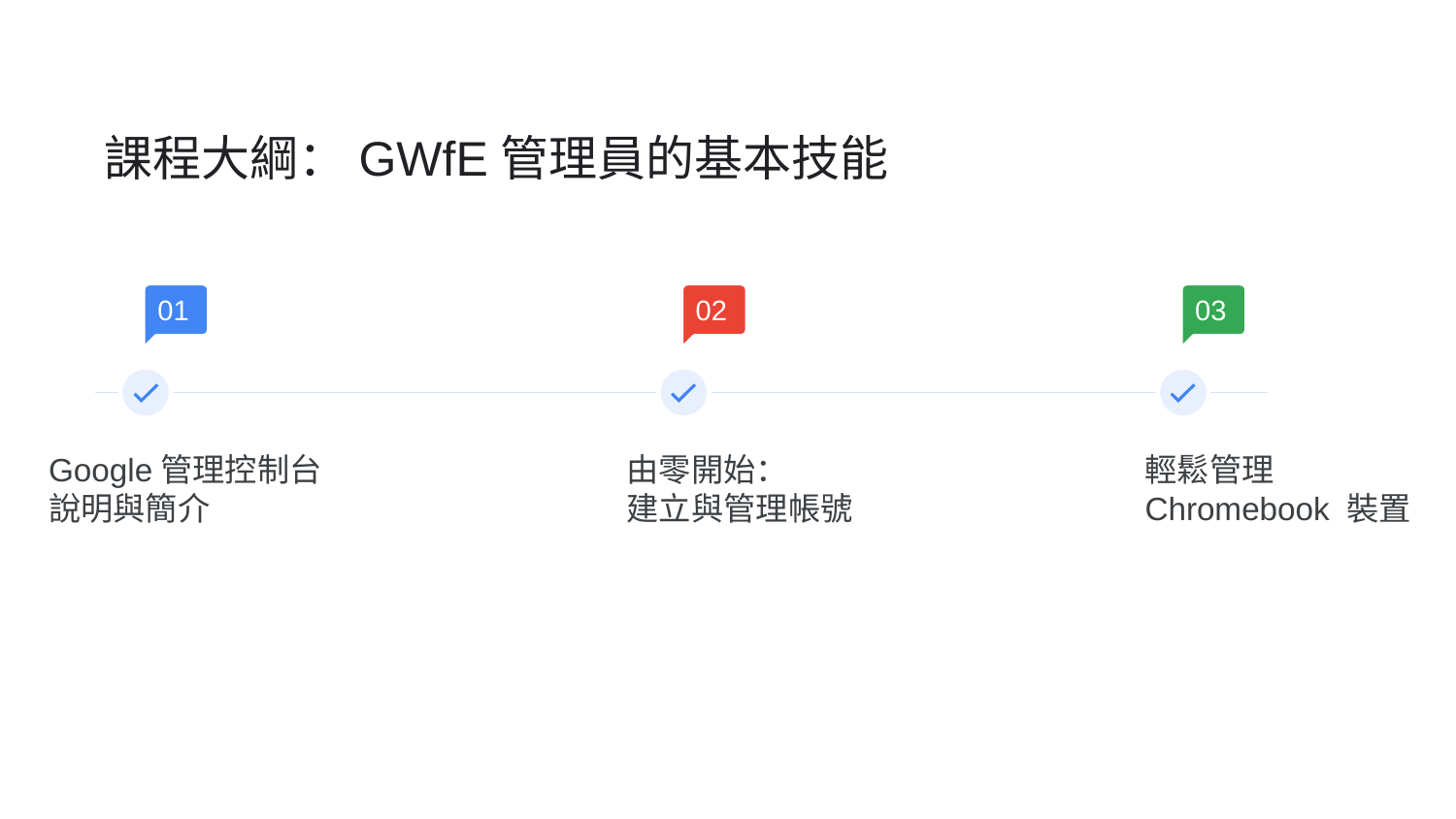

# 課程大綱：GWfE管理員的基本技能
Google管理控制台
說明與簡介
由零開始：
建立與管理帳號
輕鬆管理
Chromebook 裝置